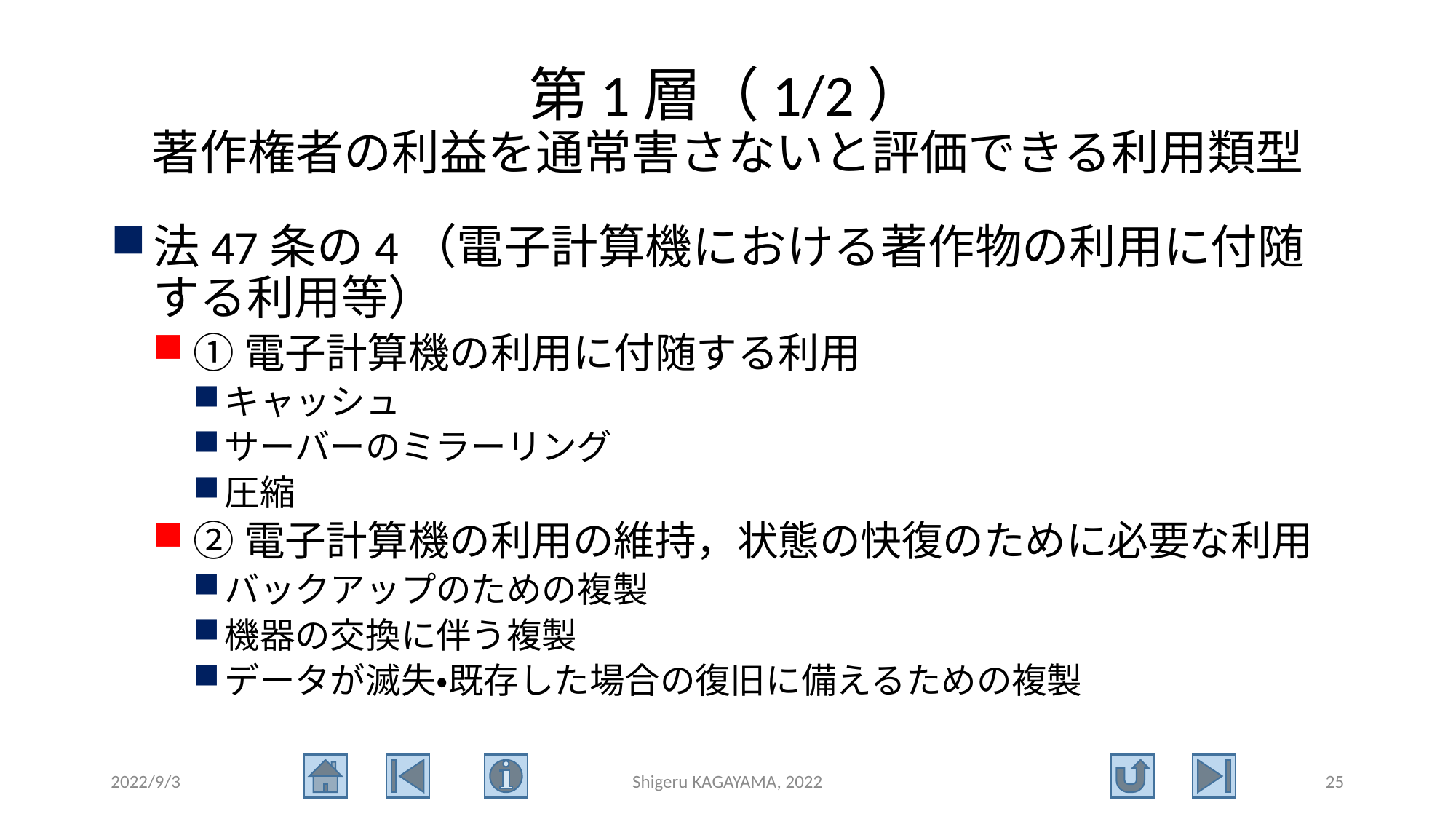

# 第1層（1/2） 著作権者の利益を通常害さないと評価できる利用類型
法47条の4（電子計算機における著作物の利用に付随する利用等）
①電子計算機の利用に付随する利用
キャッシュ
サーバーのミラーリング
圧縮
②電子計算機の利用の維持，状態の快復のために必要な利用
バックアップのための複製
機器の交換に伴う複製
データが滅失・既存した場合の復旧に備えるための複製
2022/9/3
Shigeru KAGAYAMA, 2022
25